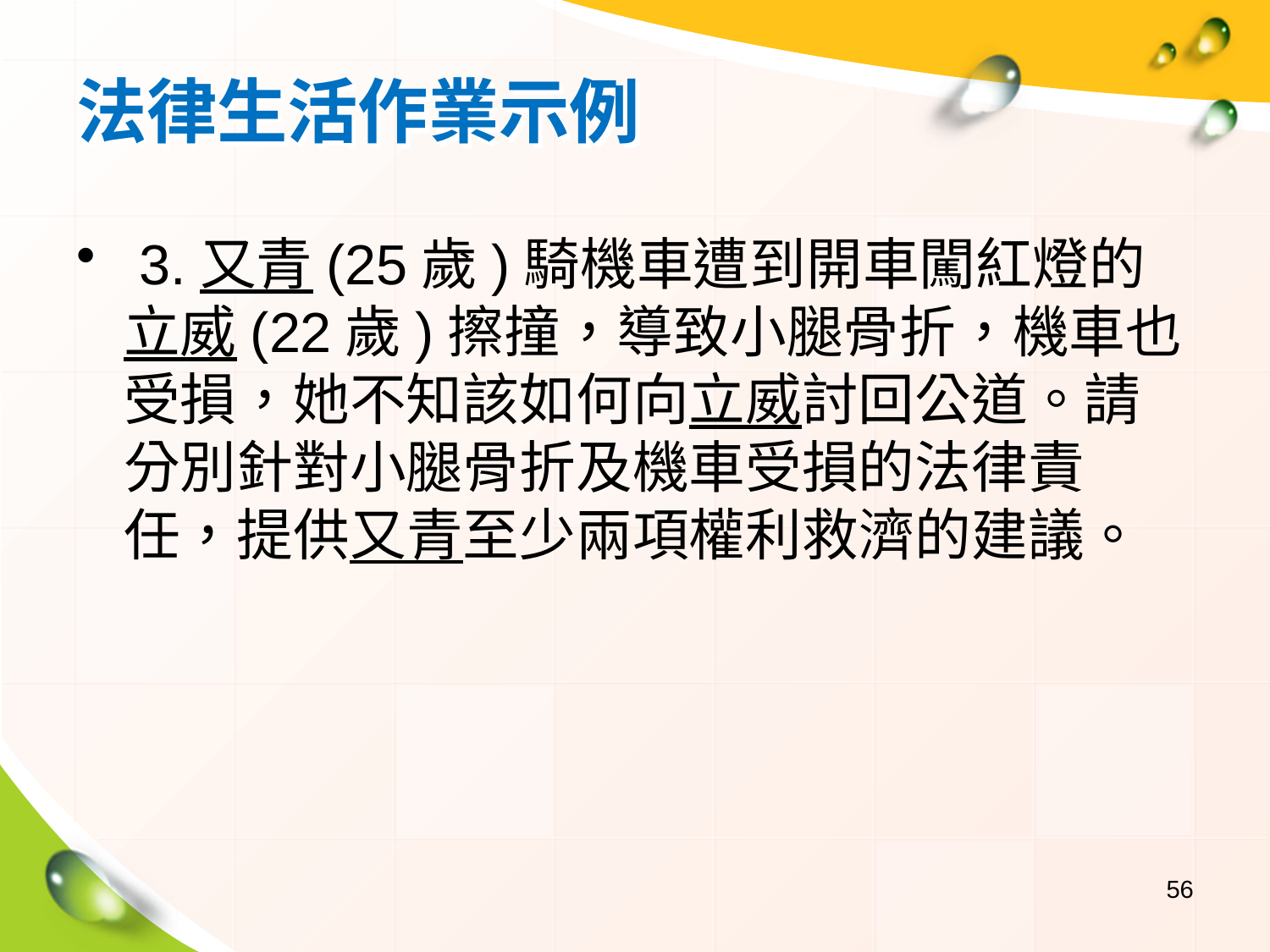

# 法律生活作業示例
 3.又青(25歲)騎機車遭到開車闖紅燈的立威(22歲)擦撞，導致小腿骨折，機車也受損，她不知該如何向立威討回公道。請分別針對小腿骨折及機車受損的法律責任，提供又青至少兩項權利救濟的建議。
56